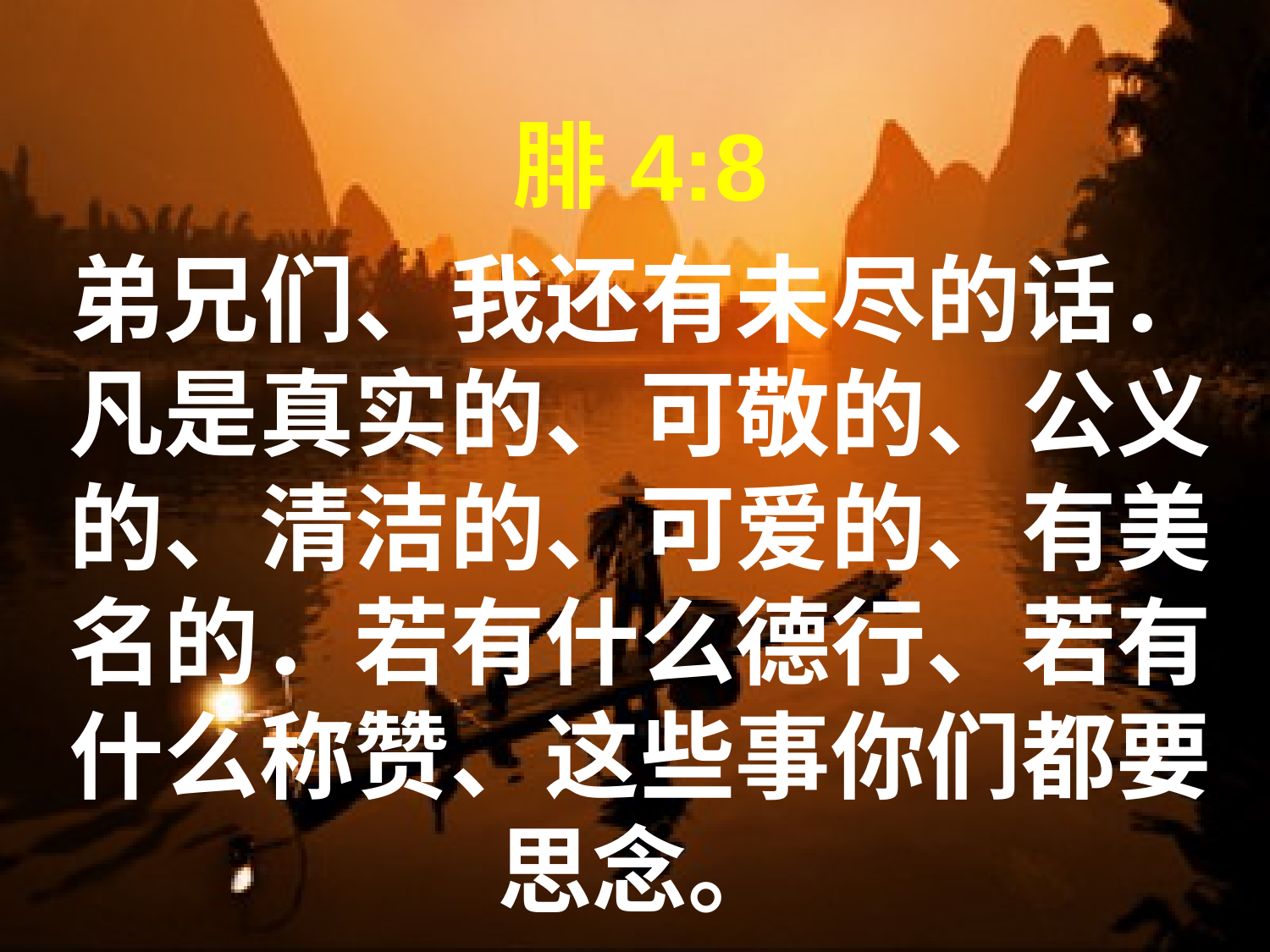

腓4:8
弟兄们、我还有未尽的话．凡是真实的、可敬的、公义的、清洁的、可爱的、有美名的．若有什么德行、若有什么称赞、这些事你们都要思念。